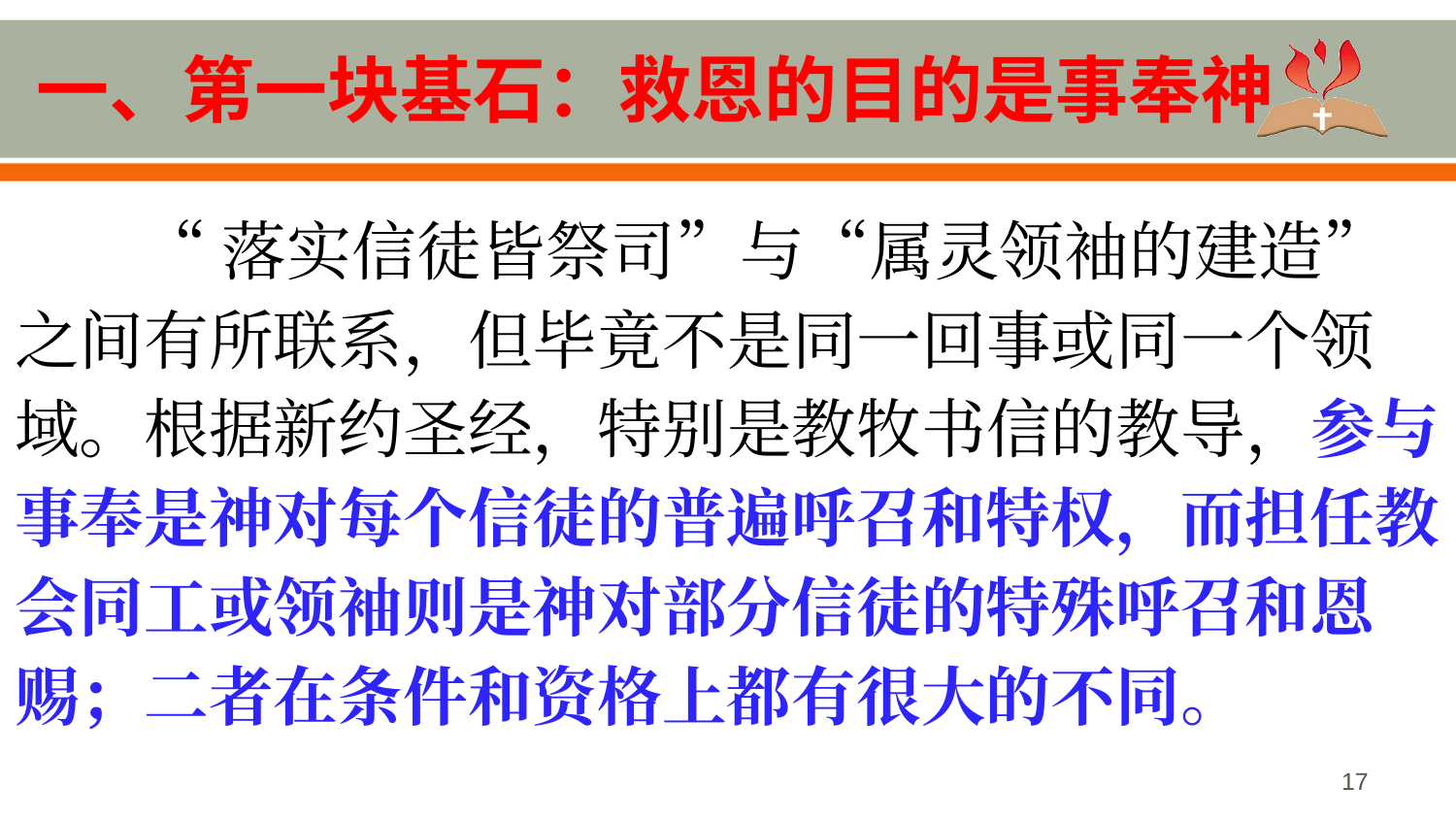

# 一、第一块基石：救恩的目的是事奉神
“落实信徒皆祭司”与“属灵领袖的建造”之间有所联系，但毕竟不是同一回事或同一个领域。根据新约圣经，特别是教牧书信的教导，参与事奉是神对每个信徒的普遍呼召和特权，而担任教会同工或领袖则是神对部分信徒的特殊呼召和恩赐；二者在条件和资格上都有很大的不同。

17